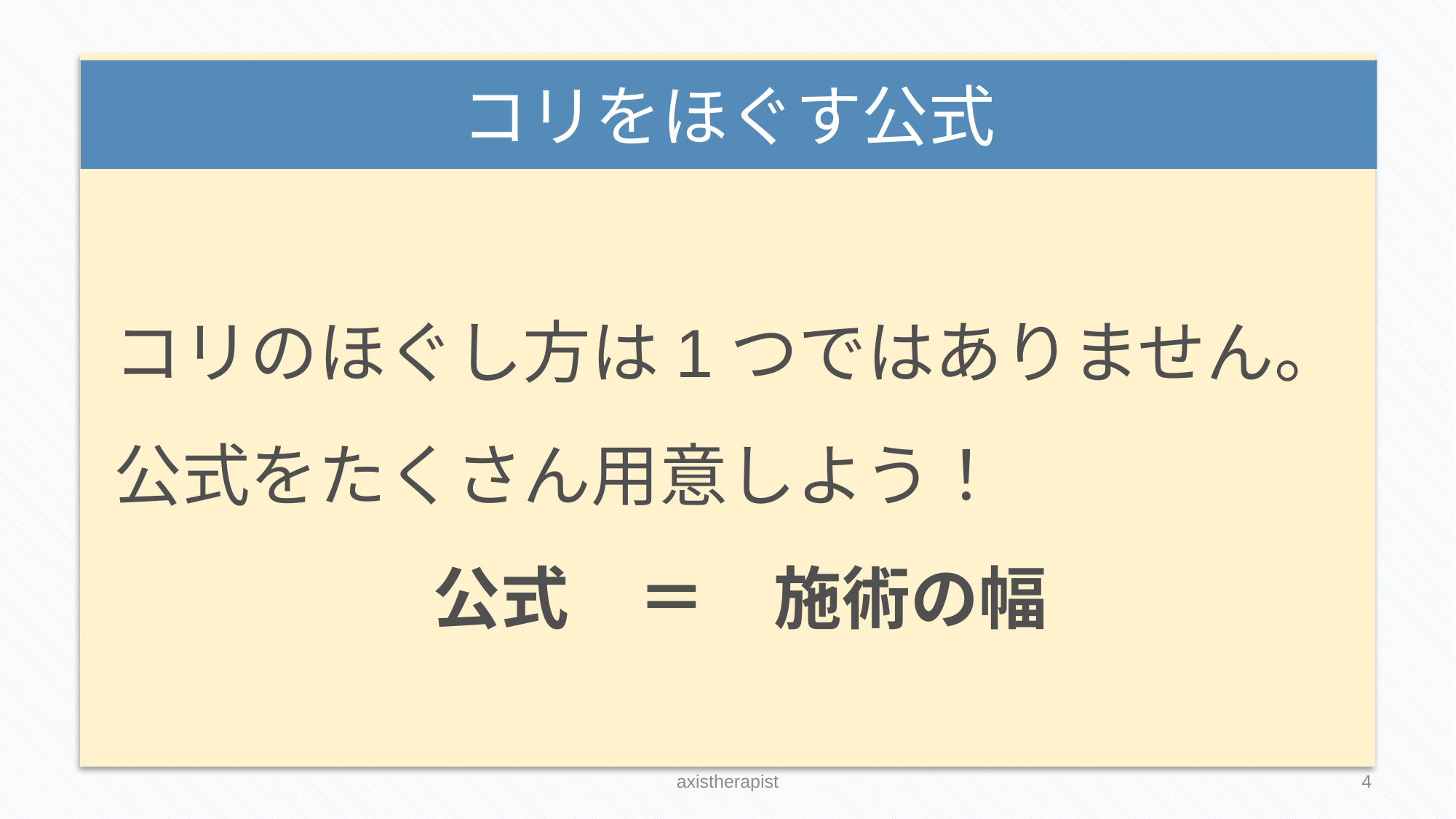

# コリをほぐす公式
コリのほぐし方は1つではありません。
公式をたくさん用意しよう！
公式　＝　施術の幅
axistherapist
4